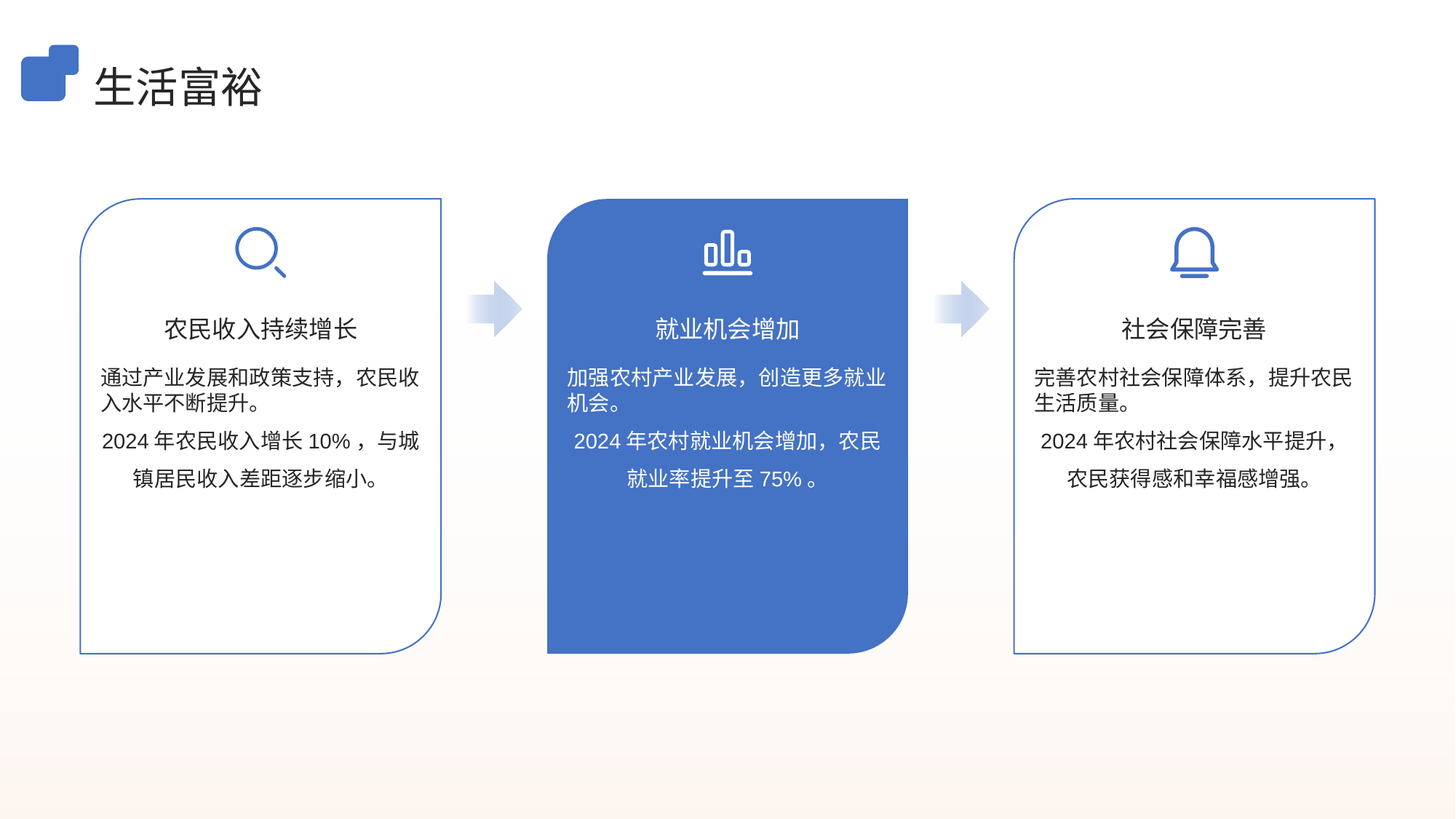

生活富裕

农民收入持续增长
就业机会增加
社会保障完善
通过产业发展和政策支持，农民收入水平不断提升。
2024年农民收入增长10%，与城镇居民收入差距逐步缩小。
加强农村产业发展，创造更多就业机会。
2024年农村就业机会增加，农民就业率提升至75%。
完善农村社会保障体系，提升农民生活质量。
2024年农村社会保障水平提升，农民获得感和幸福感增强。